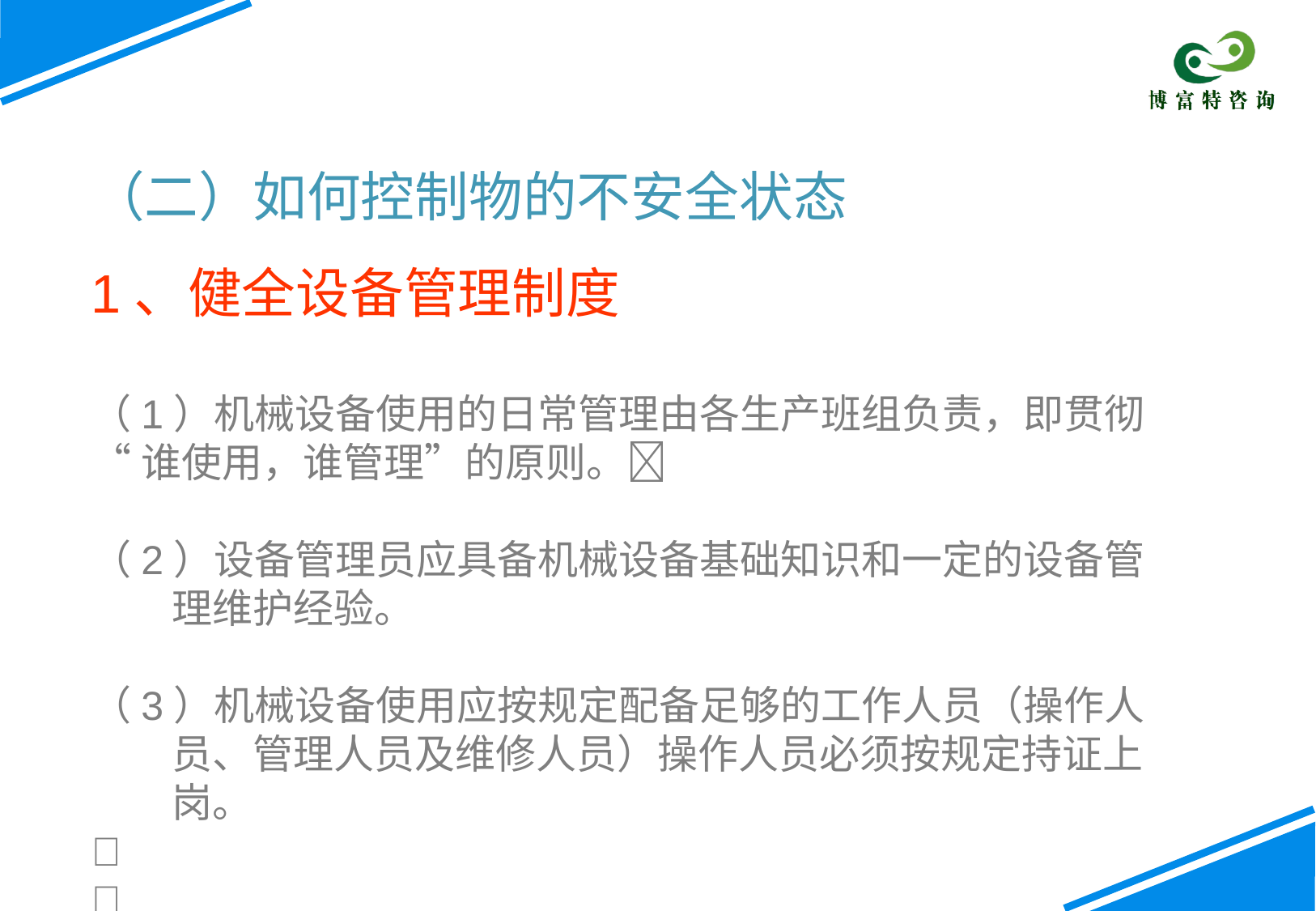

（二）如何控制物的不安全状态
1、健全设备管理制度

（1）机械设备使用的日常管理由各生产班组负责，即贯彻
“谁使用，谁管理”的原则。󰀀

（2）设备管理员应具备机械设备基础知识和一定的设备管理维护经验。

（3）机械设备使用应按规定配备足够的工作人员（操作人员、管理人员及维修人员）操作人员必须按规定持证上岗。
󰀀
󰀀